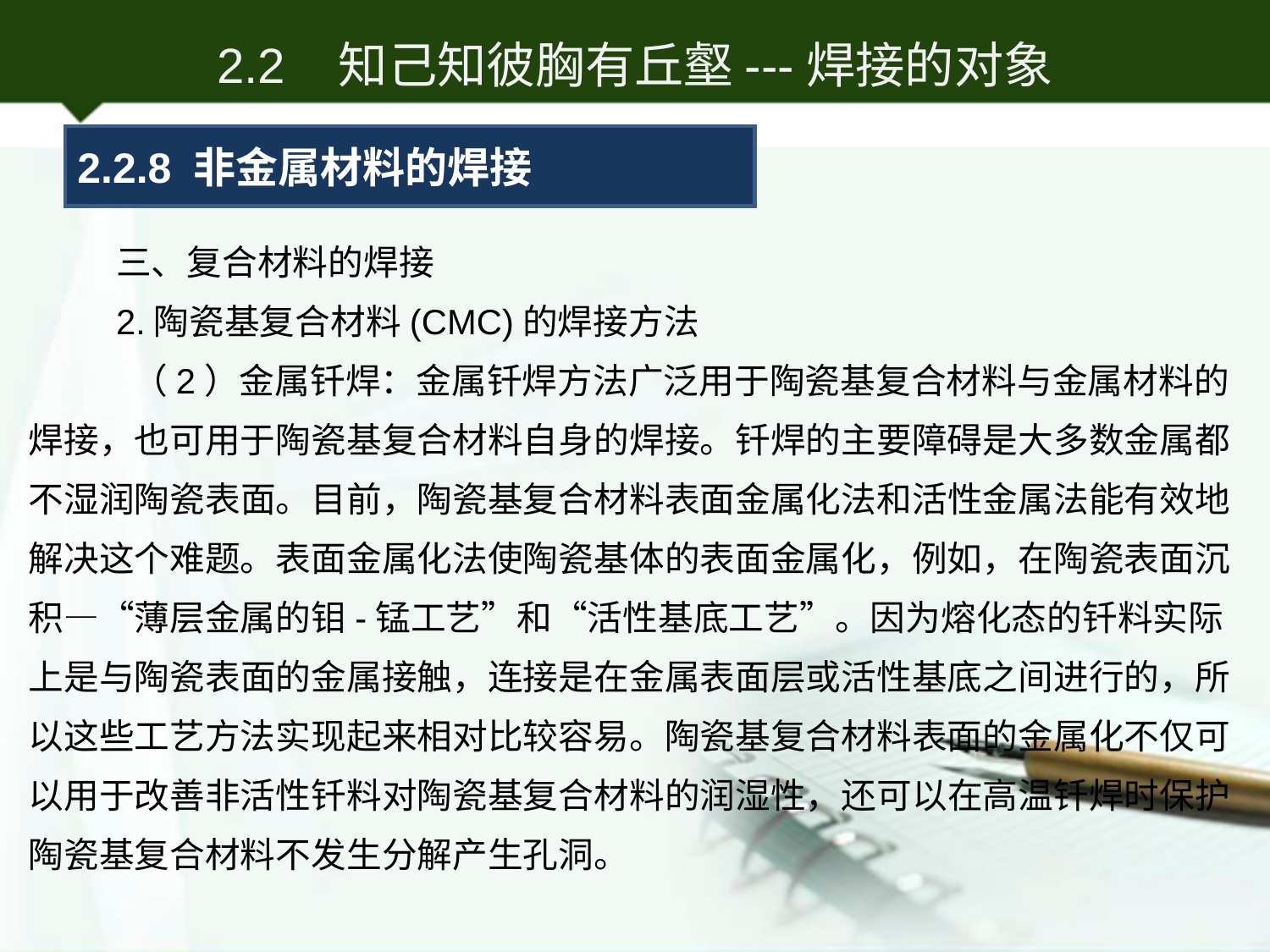

2.2   知己知彼胸有丘壑---焊接的对象
2.2.8 非金属材料的焊接
三、复合材料的焊接
2.陶瓷基复合材料(CMC)的焊接方法
 （2）金属钎焊：金属钎焊方法广泛用于陶瓷基复合材料与金属材料的焊接，也可用于陶瓷基复合材料自身的焊接。钎焊的主要障碍是大多数金属都不湿润陶瓷表面。目前，陶瓷基复合材料表面金属化法和活性金属法能有效地解决这个难题。表面金属化法使陶瓷基体的表面金属化，例如，在陶瓷表面沉积—“薄层金属的钼-锰工艺”和“活性基底工艺”。因为熔化态的钎料实际上是与陶瓷表面的金属接触，连接是在金属表面层或活性基底之间进行的，所以这些工艺方法实现起来相对比较容易。陶瓷基复合材料表面的金属化不仅可以用于改善非活性钎料对陶瓷基复合材料的润湿性，还可以在高温钎焊时保护陶瓷基复合材料不发生分解产生孔洞。